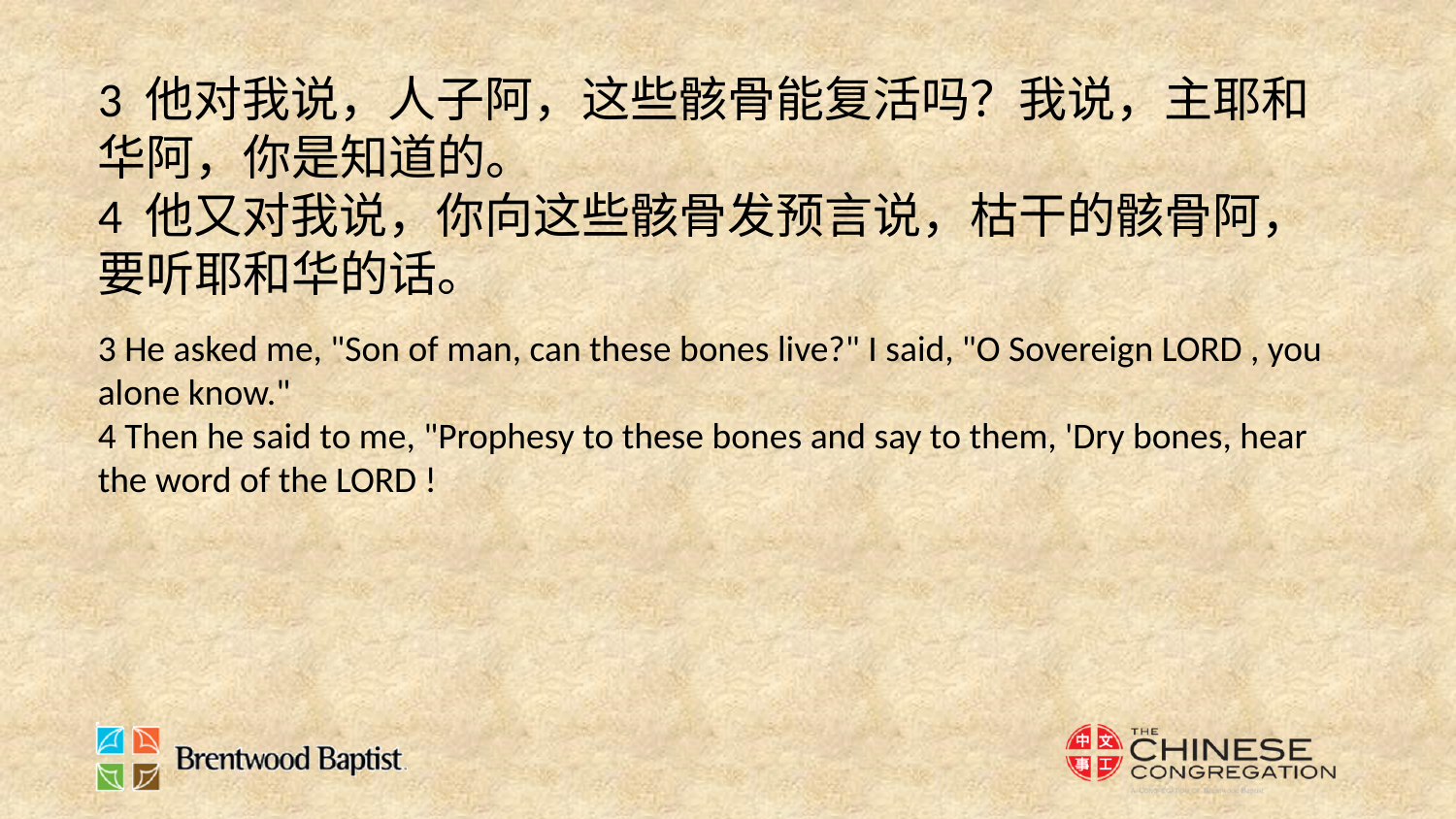

3 他对我说，人子阿，这些骸骨能复活吗？我说，主耶和华阿，你是知道的。
4 他又对我说，你向这些骸骨发预言说，枯干的骸骨阿，要听耶和华的话。

3 He asked me, "Son of man, can these bones live?" I said, "O Sovereign LORD , you alone know."
4 Then he said to me, "Prophesy to these bones and say to them, 'Dry bones, hear the word of the LORD !